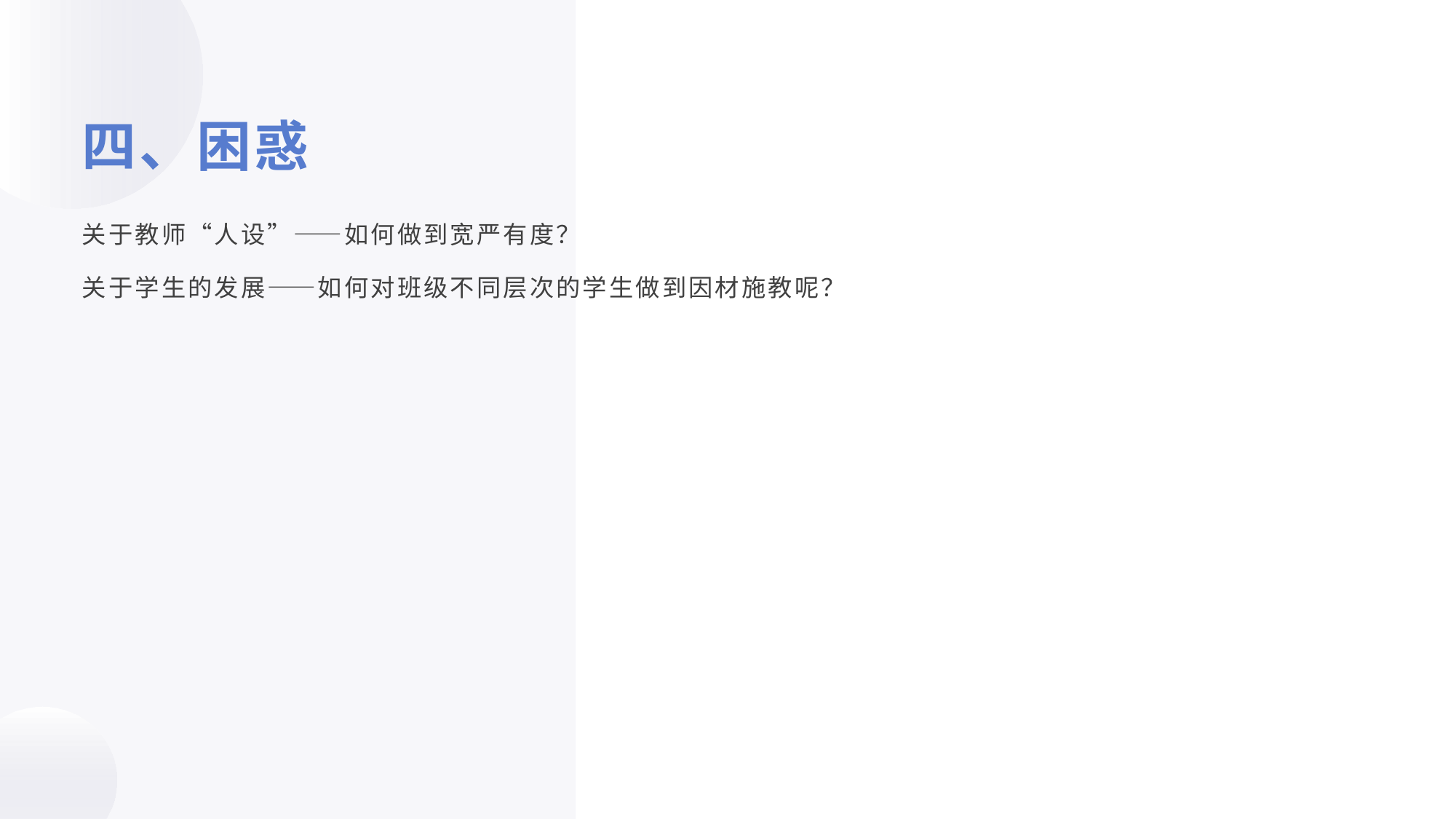

# 四、困惑
关于教师“人设”——如何做到宽严有度？
关于学生的发展——如何对班级不同层次的学生做到因材施教呢？